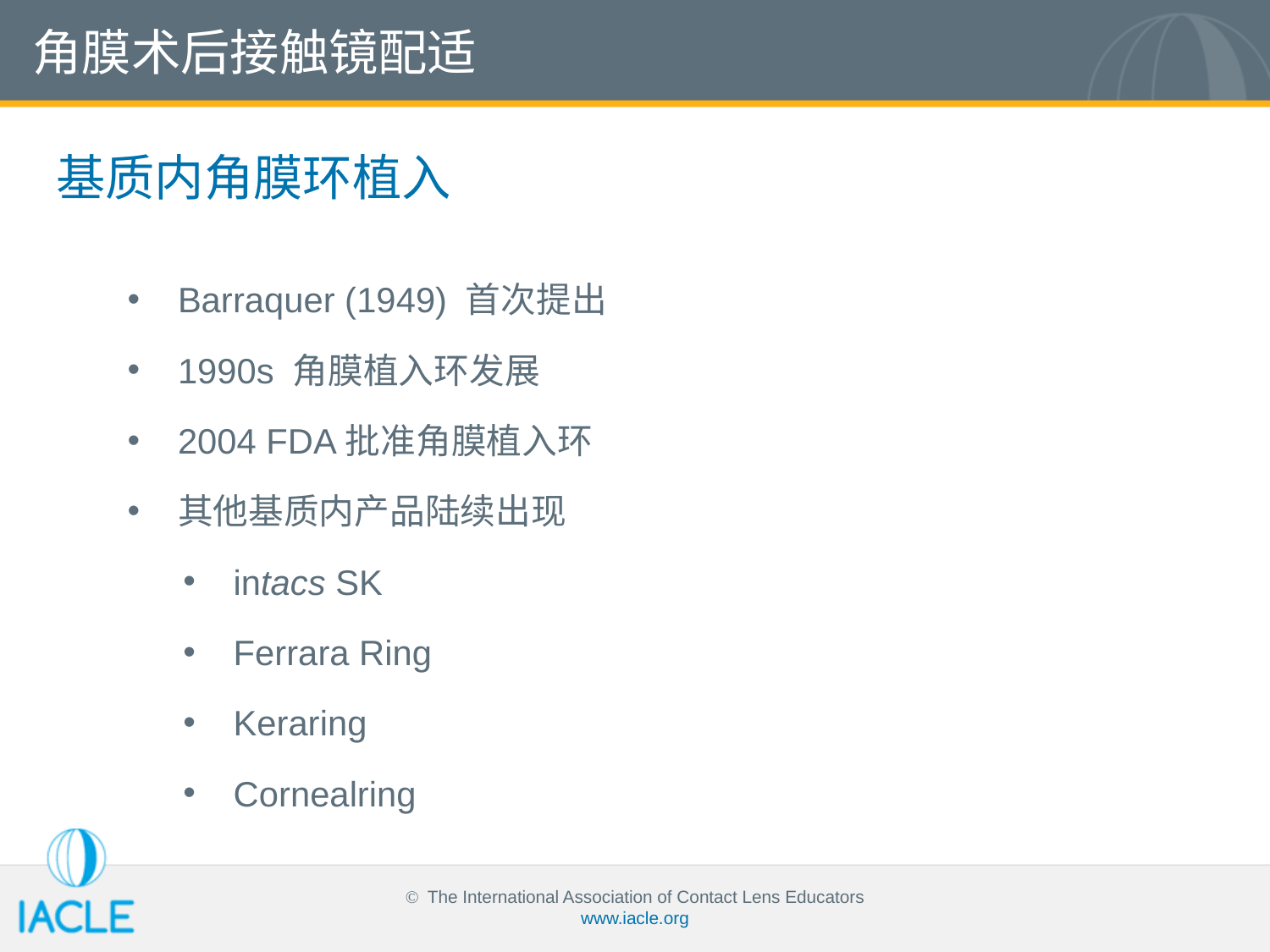

角膜术后接触镜配适
基质内角膜环植入
Barraquer (1949) 首次提出
1990s 角膜植入环发展
2004 FDA批准角膜植入环
其他基质内产品陆续出现
intacs SK
Ferrara Ring
Keraring
Cornealring